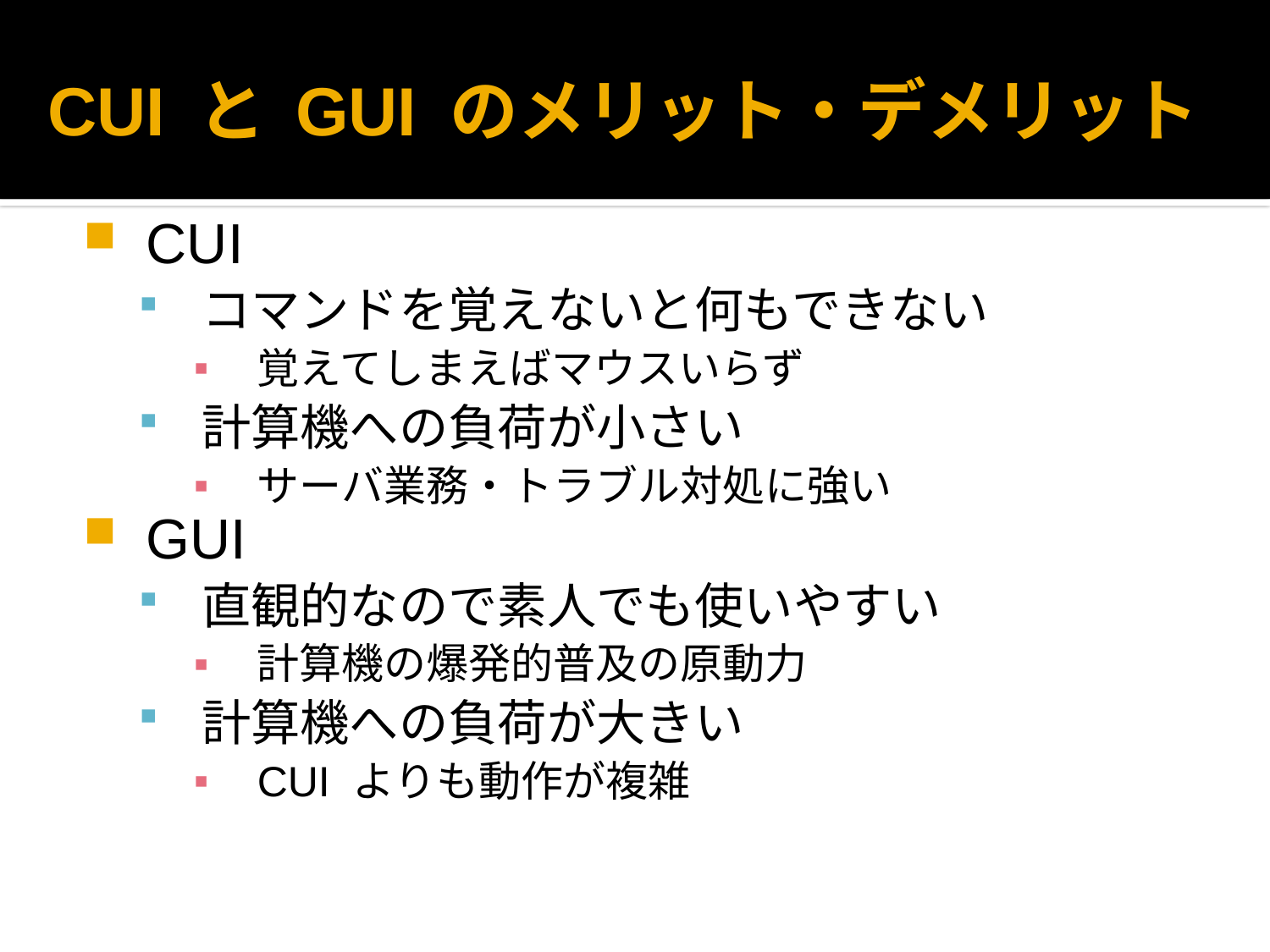

# CUI と GUI のメリット・デメリット
CUI
コマンドを覚えないと何もできない
覚えてしまえばマウスいらず
計算機への負荷が小さい
サーバ業務・トラブル対処に強い
GUI
直観的なので素人でも使いやすい
計算機の爆発的普及の原動力
計算機への負荷が大きい
CUI よりも動作が複雑